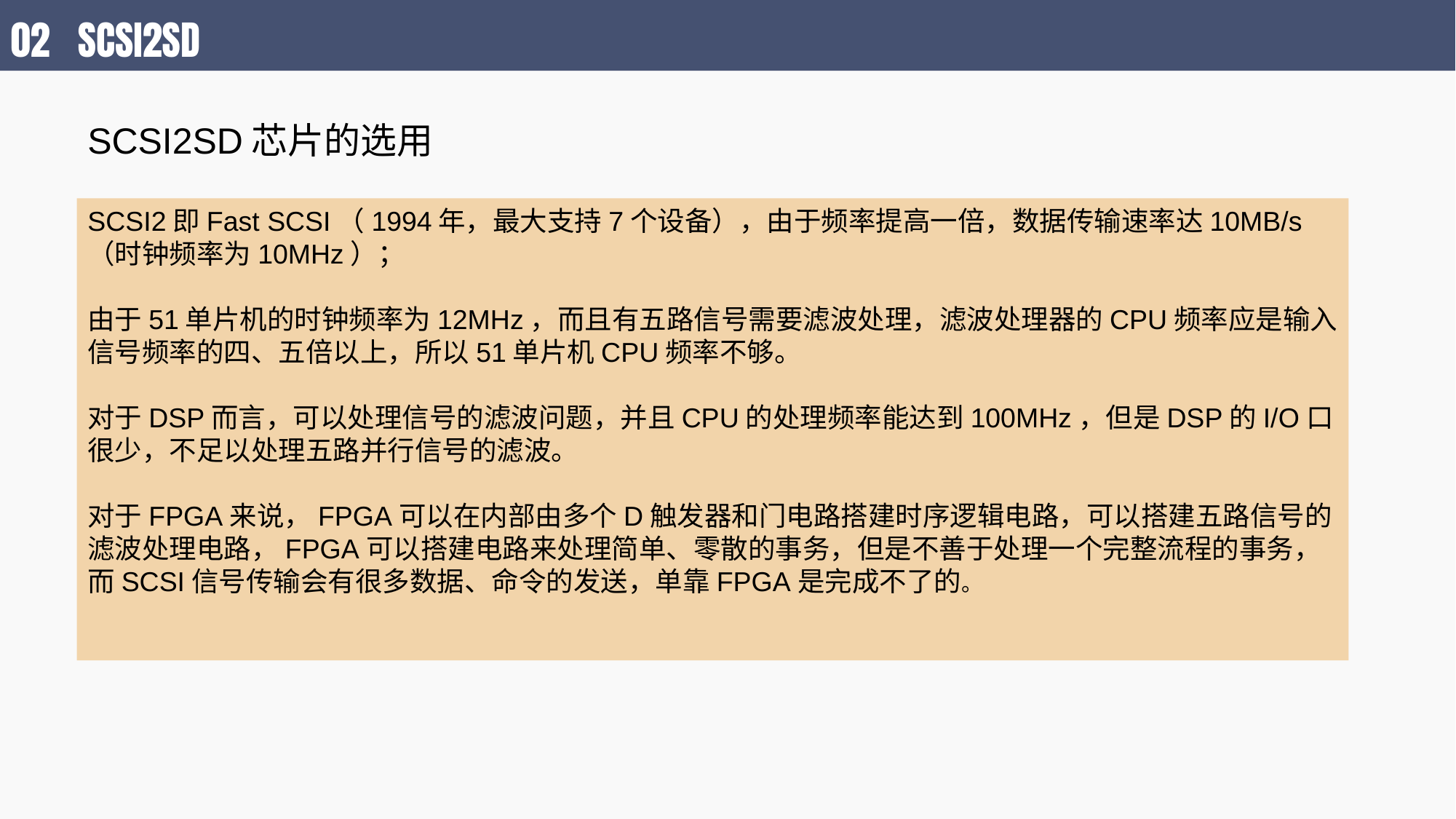

02   SCSI2SD

SCSI2SD芯片的选用
SCSI2即Fast SCSI（1994年，最大支持7个设备），由于频率提高一倍，数据传输速率达10MB/s（时钟频率为10MHz）；

由于51单片机的时钟频率为12MHz，而且有五路信号需要滤波处理，滤波处理器的CPU频率应是输入信号频率的四、五倍以上，所以51单片机CPU频率不够。

对于DSP而言，可以处理信号的滤波问题，并且CPU的处理频率能达到100MHz，但是DSP的I/O口很少，不足以处理五路并行信号的滤波。

对于FPGA来说，FPGA可以在内部由多个D触发器和门电路搭建时序逻辑电路，可以搭建五路信号的滤波处理电路，FPGA可以搭建电路来处理简单、零散的事务，但是不善于处理一个完整流程的事务，而SCSI信号传输会有很多数据、命令的发送，单靠FPGA是完成不了的。